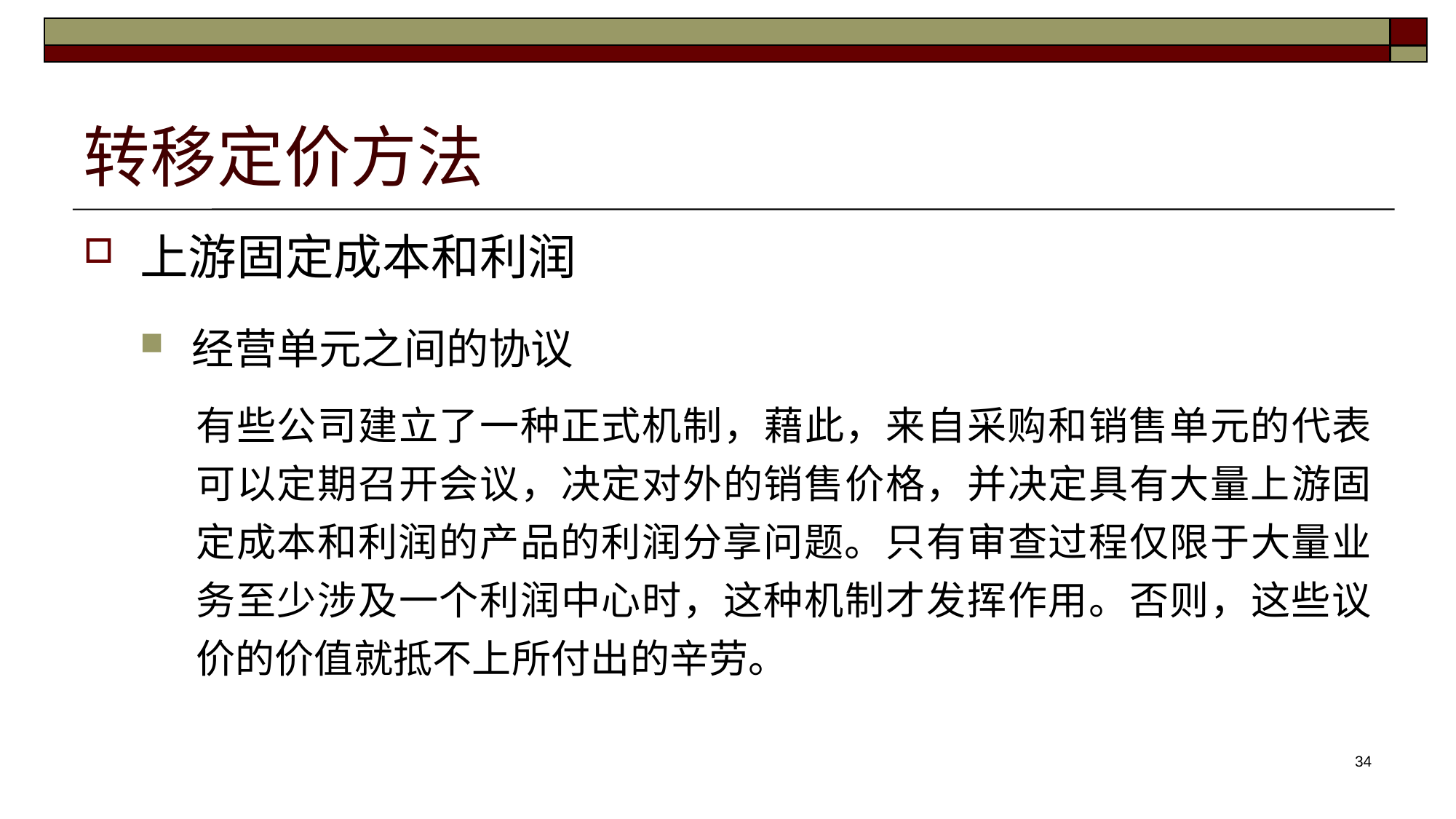

# 转移定价方法
上游固定成本和利润
经营单元之间的协议
有些公司建立了一种正式机制，藉此，来自采购和销售单元的代表可以定期召开会议，决定对外的销售价格，并决定具有大量上游固定成本和利润的产品的利润分享问题。只有审查过程仅限于大量业务至少涉及一个利润中心时，这种机制才发挥作用。否则，这些议价的价值就抵不上所付出的辛劳。

34